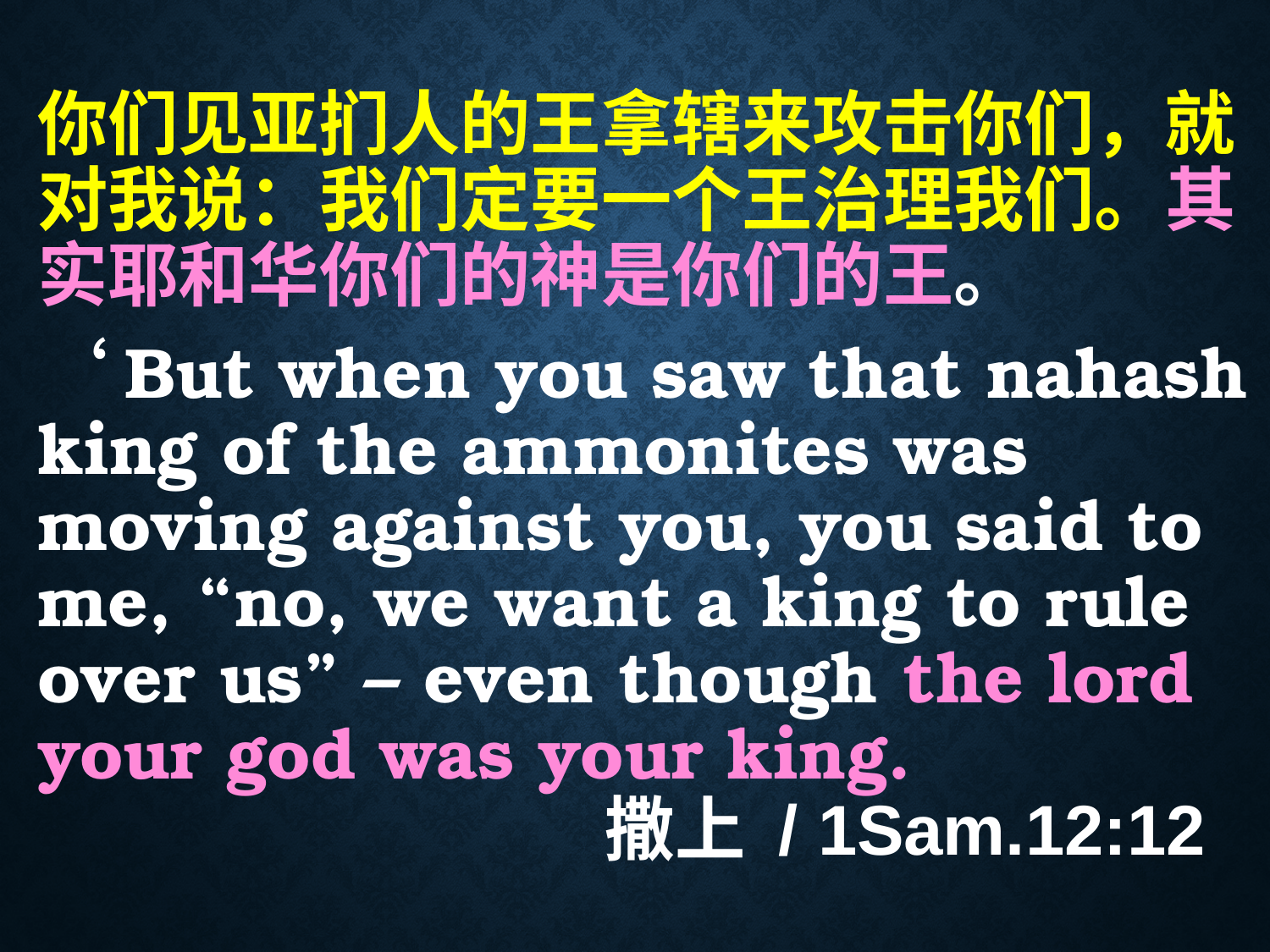

# 你们见亚扪人的王拿辖来攻击你们，就对我说：我们定要一个王治理我们。其实耶和华你们的神是你们的王。 ‘But when you saw that nahash king of the ammonites was moving against you, you said to me, “no, we want a king to rule over us” – even though the lord your god was your king. 撒上 / 1Sam.12:12